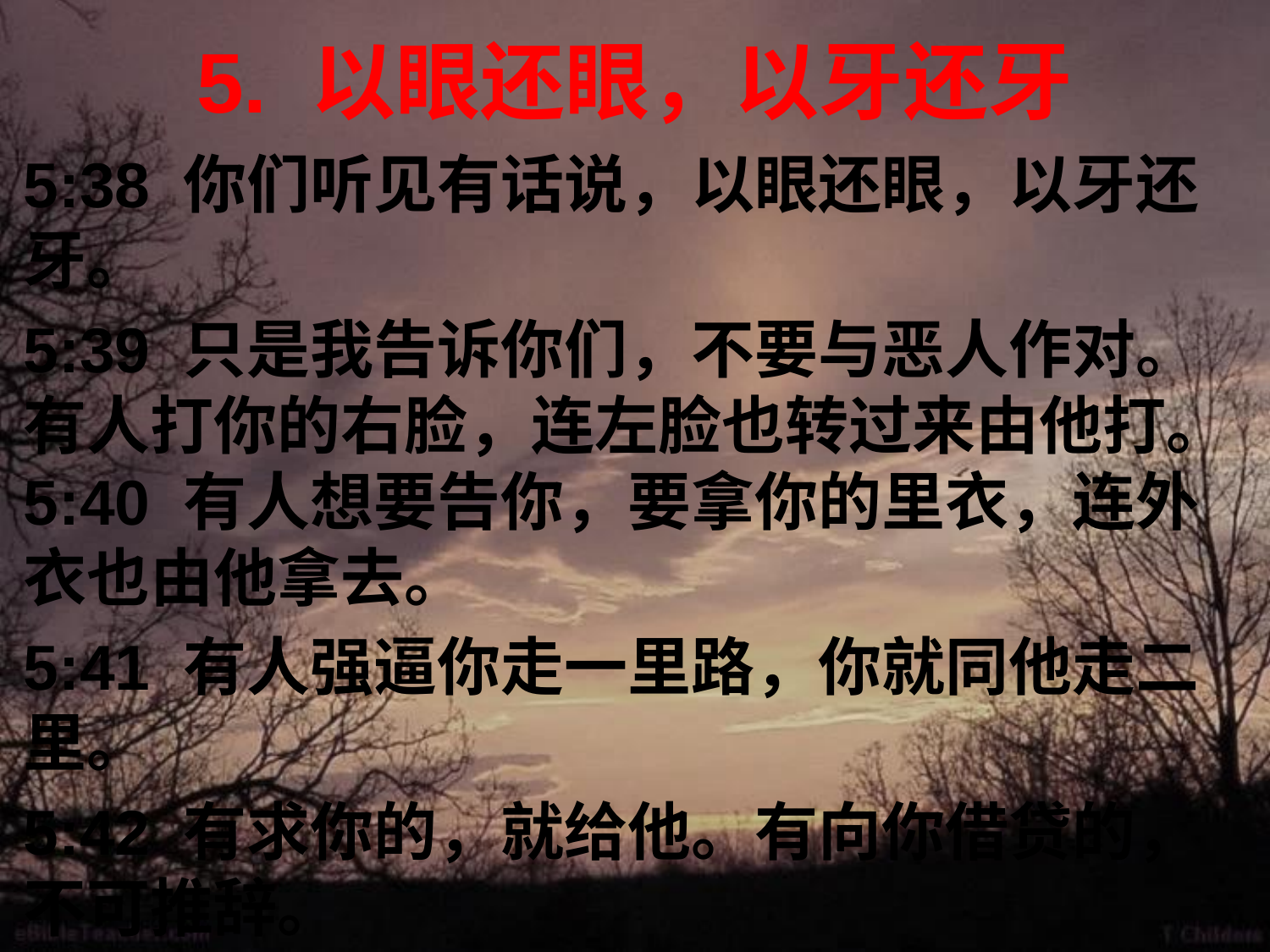

# 5. 以眼还眼，以牙还牙
5:38 你们听见有话说，以眼还眼，以牙还牙。
5:39 只是我告诉你们，不要与恶人作对。有人打你的右脸，连左脸也转过来由他打。5:40 有人想要告你，要拿你的里衣，连外衣也由他拿去。
5:41 有人强逼你走一里路，你就同他走二里。
5:42 有求你的，就给他。有向你借贷的，不可推辞。